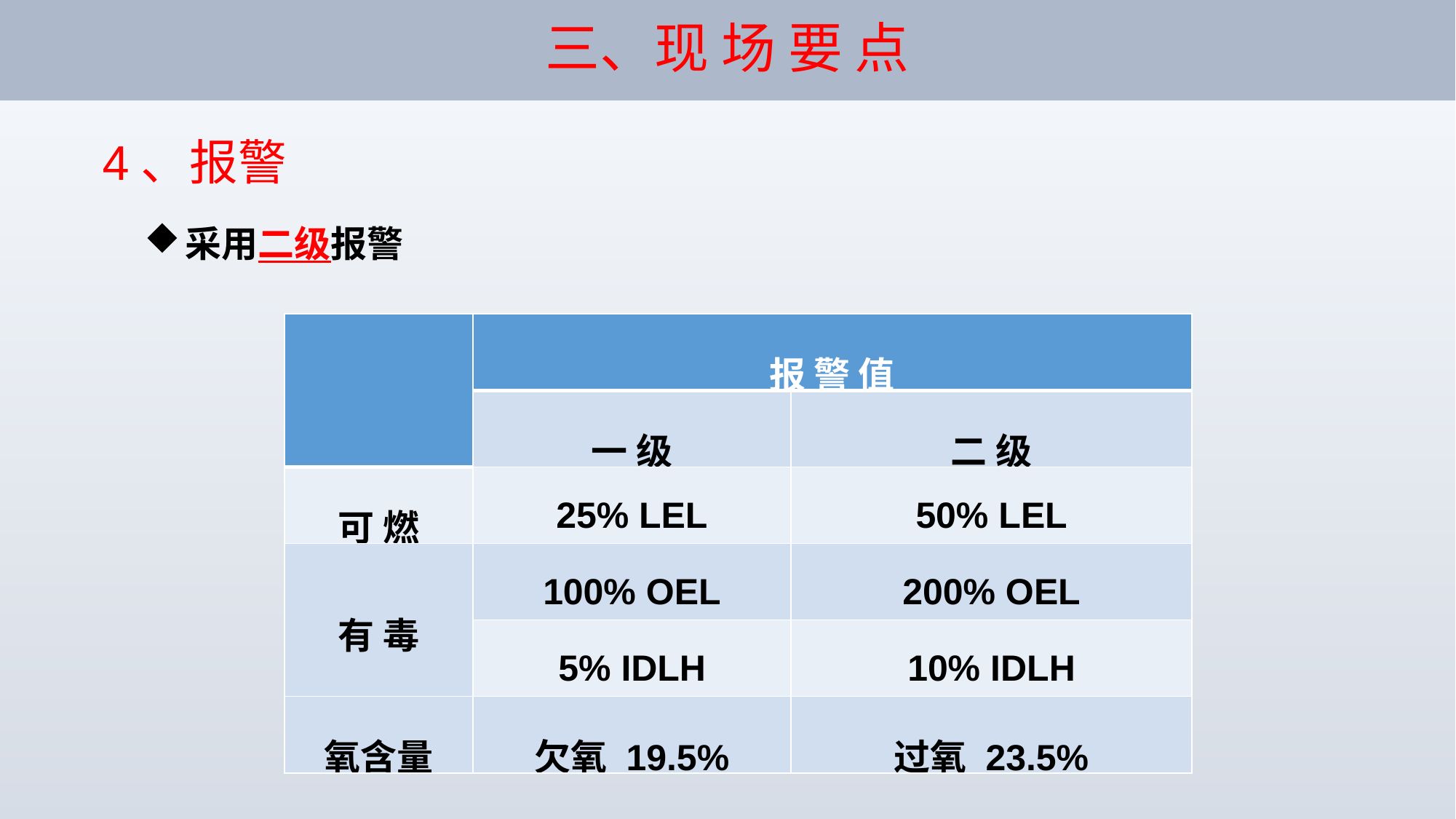

三、现 场 要 点
# 4、报警
采用二级报警

|  | 报 警 值 |  |
| --- | --- | --- |
|  | 一 级 | 二 级 |
| 可 燃 | 25% LEL | 50% LEL |
| 有 毒 | 100% OEL | 200% OEL |
|  | 5% IDLH | 10% IDLH |
| 氧含量 | 欠氧 19.5% | 过氧 23.5% |